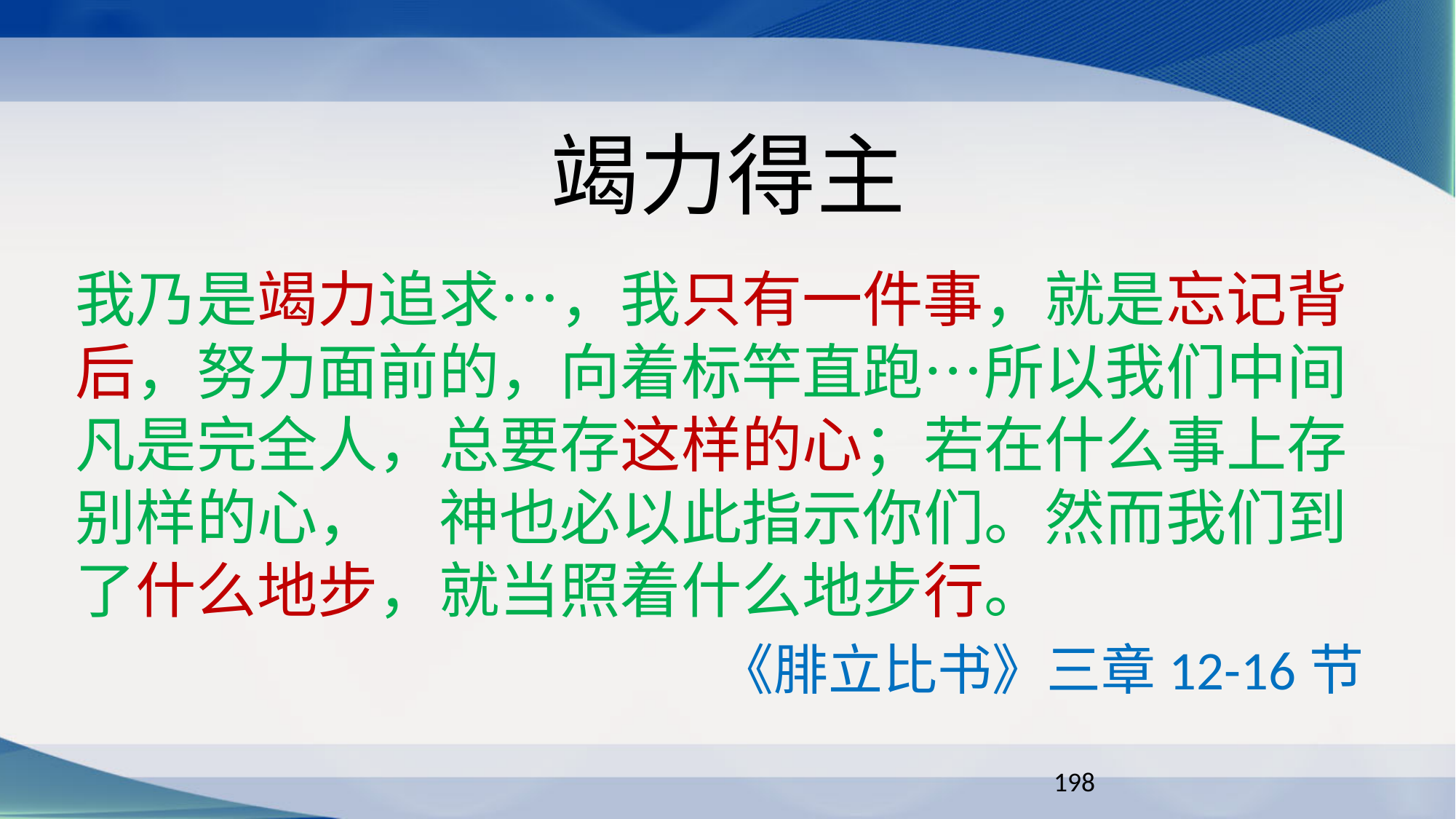

# 竭力得主
我乃是竭力追求…，我只有一件事，就是忘记背后，努力面前的，向着标竿直跑…所以我们中间凡是完全人，总要存这样的心；若在什么事上存别样的心，　神也必以此指示你们。然而我们到了什么地步，就当照着什么地步行。
《腓立比书》三章12-16节
198